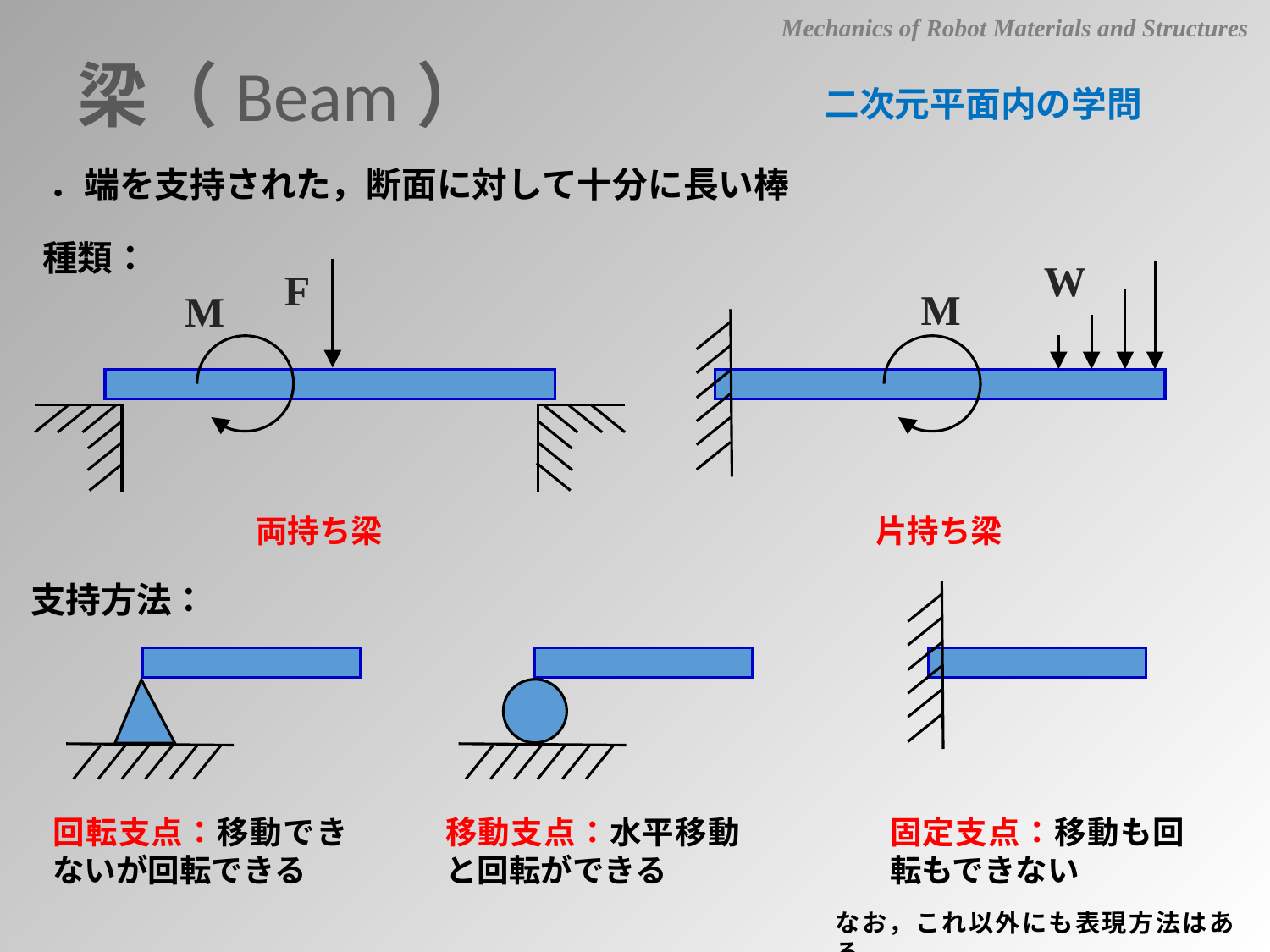

Mechanics of Robot Materials and Structures
梁（Beam）
二次元平面内の学問
．端を支持された，断面に対して十分に長い棒
種類：
W
F
M
M

両持ち梁
片持ち梁
支持方法：

回転支点：移動できないが回転できる
移動支点：水平移動と回転ができる
固定支点：移動も回転もできない
なお，これ以外にも表現方法はある．